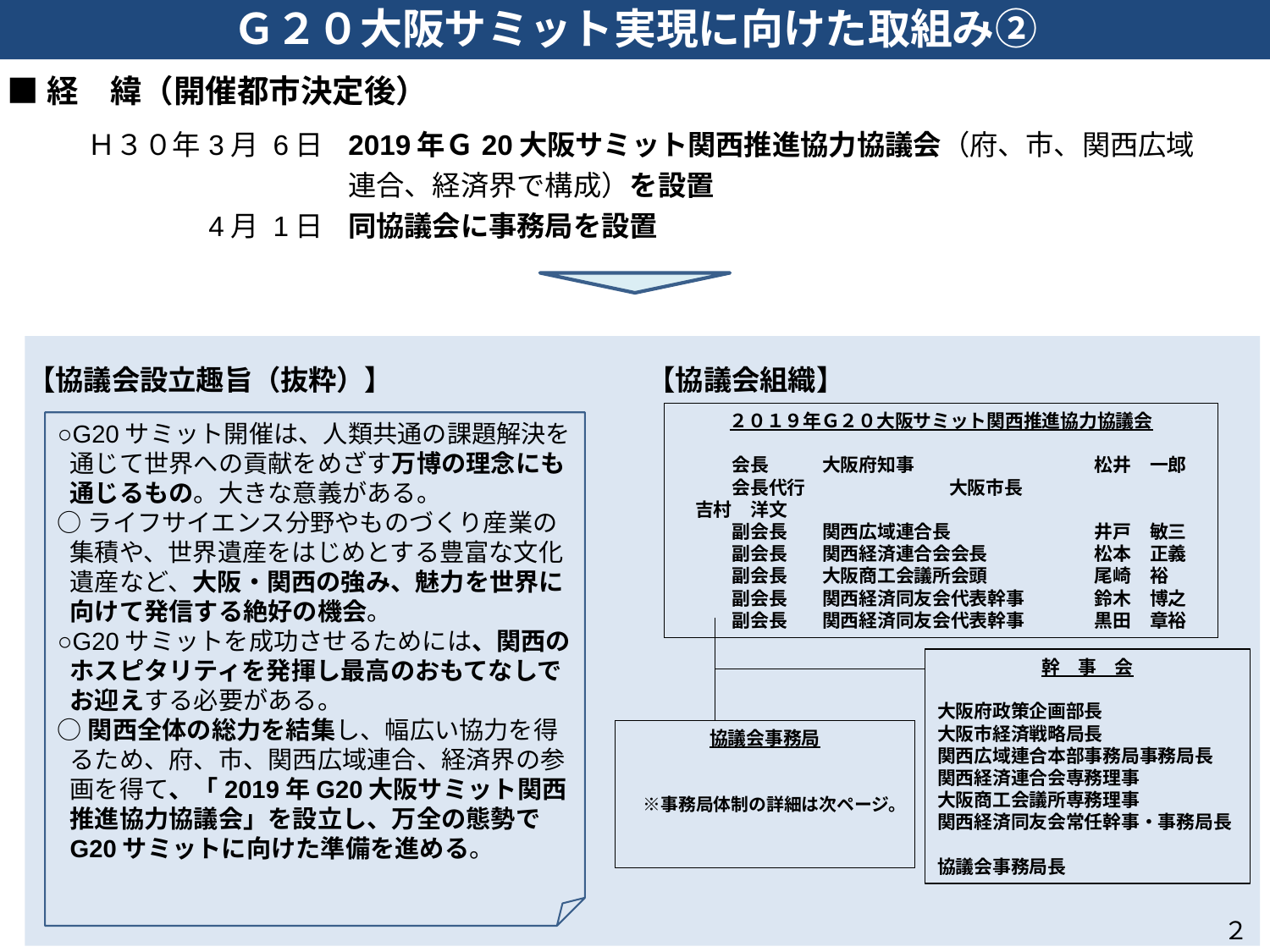

Ｇ２０大阪サミット実現に向けた取組み②
■経　緯（開催都市決定後）
| Ｈ３０年3月 6日 | 2019年Ｇ20大阪サミット関西推進協力協議会（府、市、関西広域連合、経済界で構成）を設置 |
| --- | --- |
| 4月 1日 | 同協議会に事務局を設置 |

【協議会設立趣旨（抜粋）】
【協議会組織】
２０１９年Ｇ２０大阪サミット関西推進協力協議会

　　　会長	　大阪府知事		　　松井　一郎
　　　会長代行 	　大阪市長		　　吉村　洋文
　　　副会長	　関西広域連合長	　　井戸　敏三
　　　副会長	　関西経済連合会会長	　　松本　正義
　　　副会長	　大阪商工会議所会頭　　	　　尾崎　裕
　　　副会長	　関西経済同友会代表幹事	　　鈴木　博之
　　　副会長	　関西経済同友会代表幹事	　　黒田　章裕
○G20サミット開催は、人類共通の課題解決を通じて世界への貢献をめざす万博の理念にも通じるもの。大きな意義がある。
○ライフサイエンス分野やものづくり産業の集積や、世界遺産をはじめとする豊富な文化遺産など、大阪・関西の強み、魅力を世界に向けて発信する絶好の機会。
○G20サミットを成功させるためには、関西のホスピタリティを発揮し最高のおもてなしでお迎えする必要がある。
○関西全体の総力を結集し、幅広い協力を得るため、府、市、関西広域連合、経済界の参画を得て、「2019年G20大阪サミット関西推進協力協議会」を設立し、万全の態勢でG20サミットに向けた準備を進める。
幹　事　会

大阪府政策企画部長
大阪市経済戦略局長
関西広域連合本部事務局事務局長
関西経済連合会専務理事
大阪商工会議所専務理事
関西経済同友会常任幹事・事務局長

協議会事務局長
協議会事務局

　※事務局体制の詳細は次ページ。

２